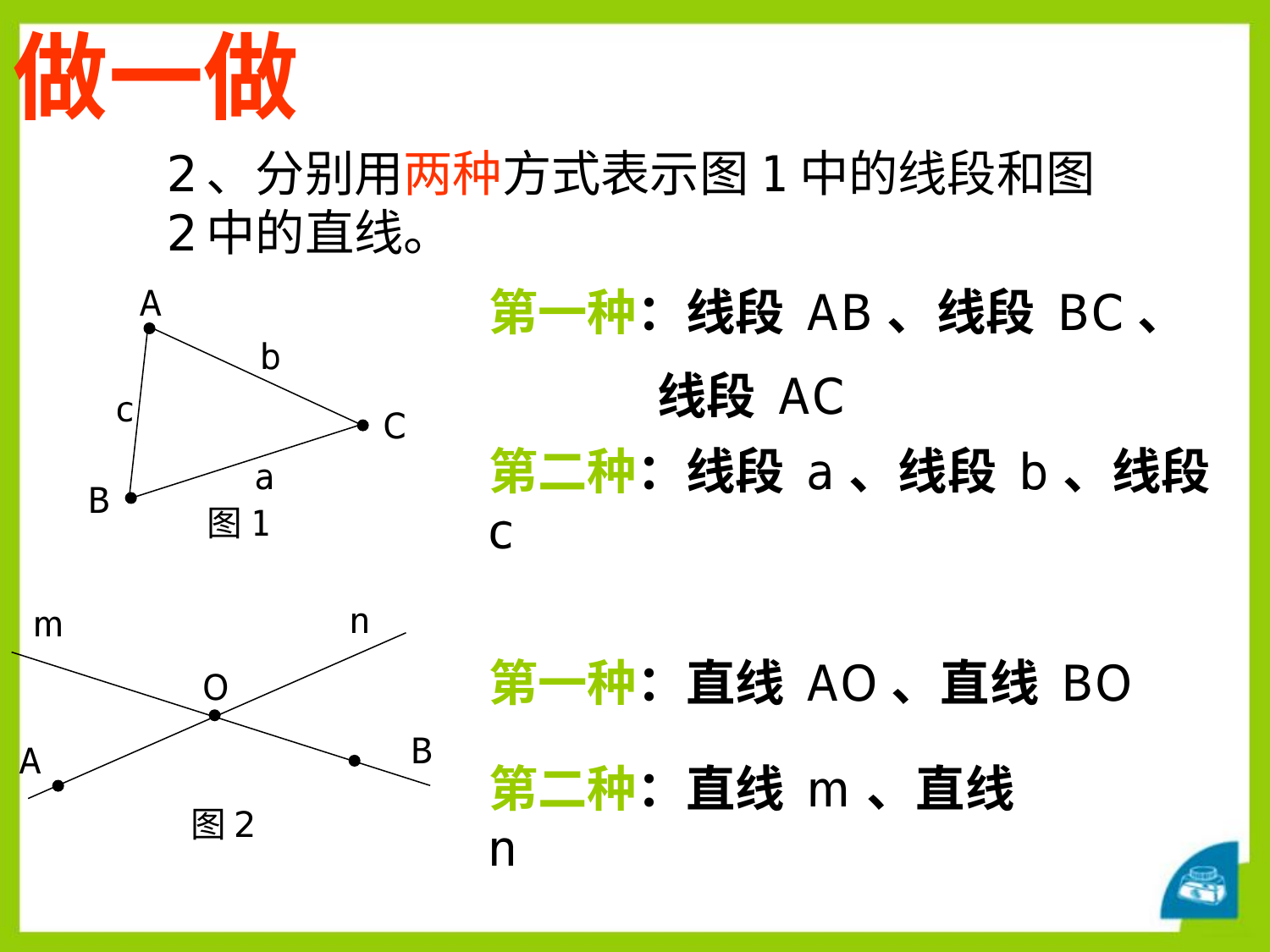

做一做
2、分别用两种方式表示图1中的线段和图2中的直线。
A

b
c
C

a
B

图1
第一种：线段 AB、线段 BC、
              线段 AC
第二种：线段 a、线段 b、线段 c
n
m

O

B
A

图2
第一种：直线 AO、直线 BO
第二种：直线 m、直线 n